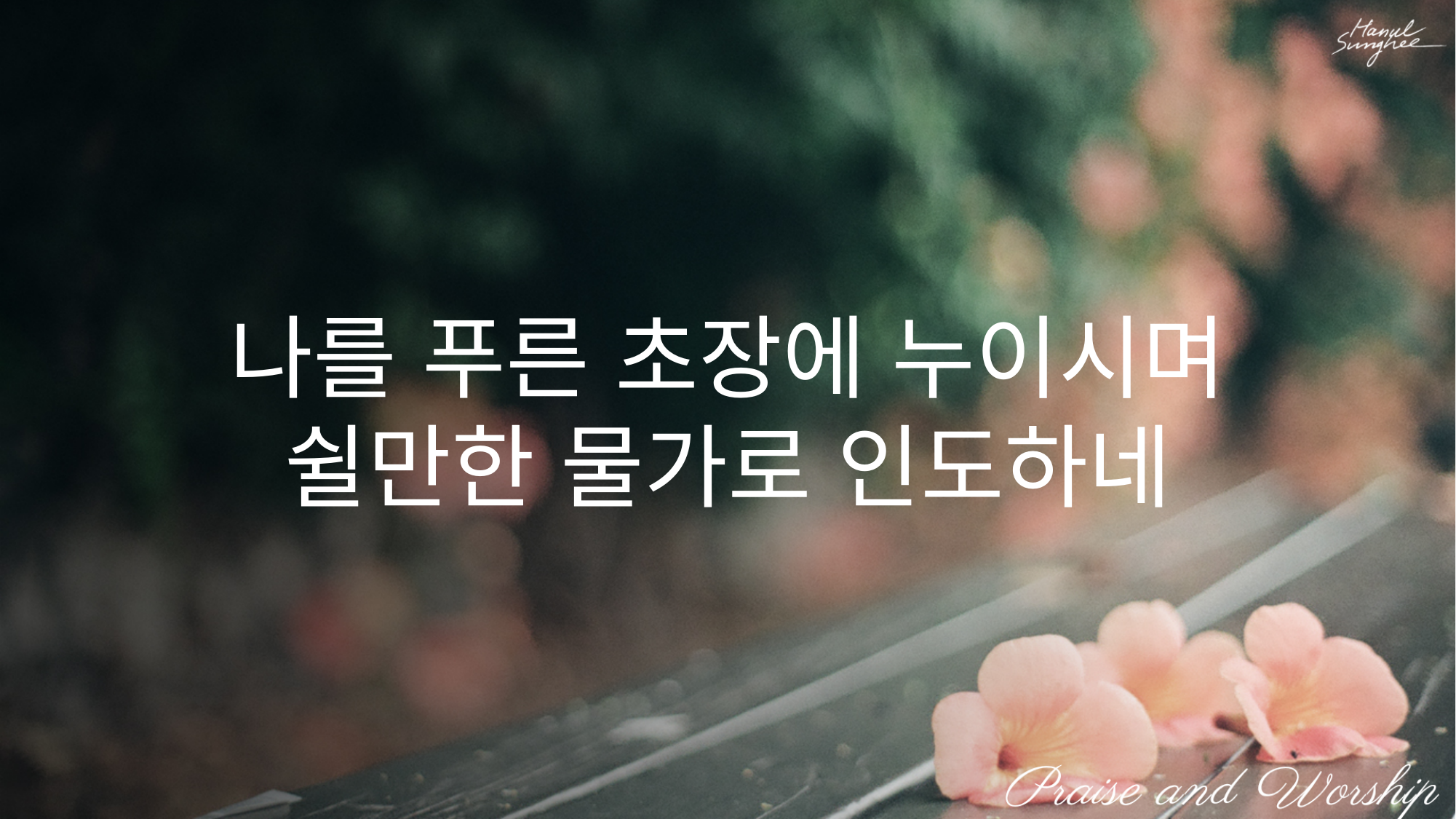

나를 푸른 초장에 누이시며
쉴만한 물가로 인도하네